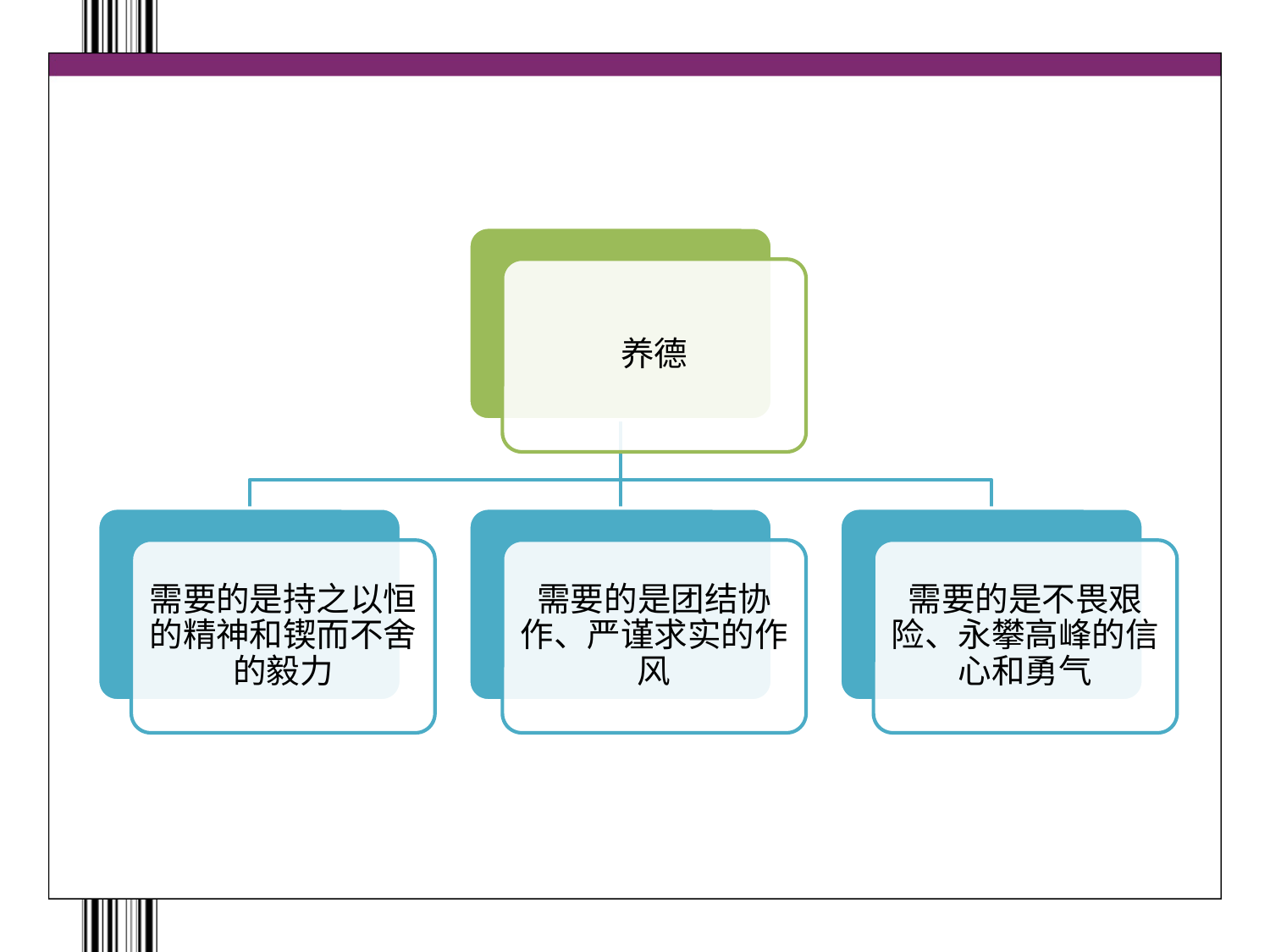

养德
需要的是持之以恒的精神和锲而不舍的毅力
需要的是团结协作、严谨求实的作风
需要的是不畏艰险、永攀高峰的信心和勇气